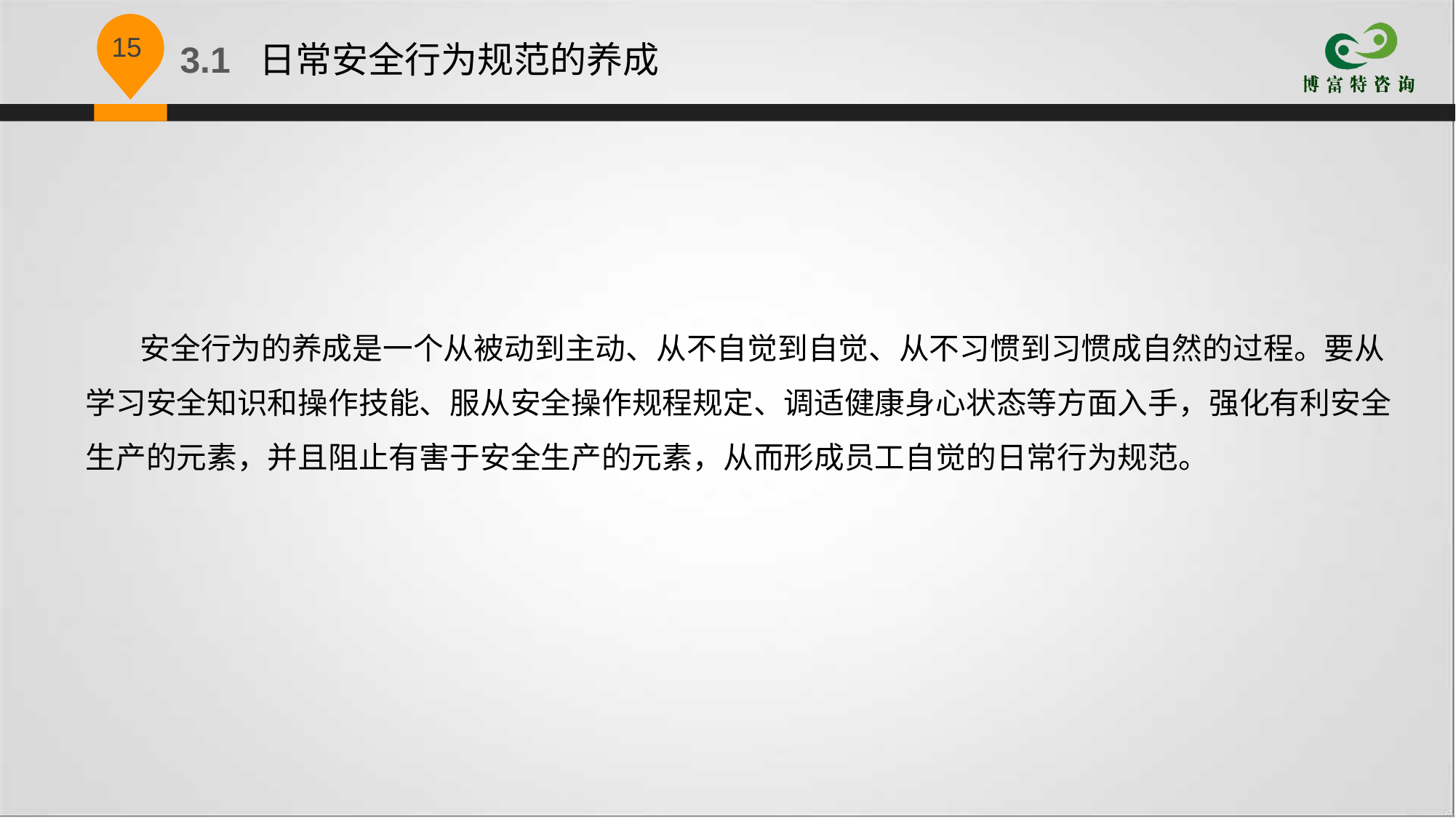

3.1  日常安全行为规范的养成
安全行为的养成是一个从被动到主动、从不自觉到自觉、从不习惯到习惯成自然的过程。要从学习安全知识和操作技能、服从安全操作规程规定、调适健康身心状态等方面入手，强化有利安全生产的元素，并且阻止有害于安全生产的元素，从而形成员工自觉的日常行为规范。